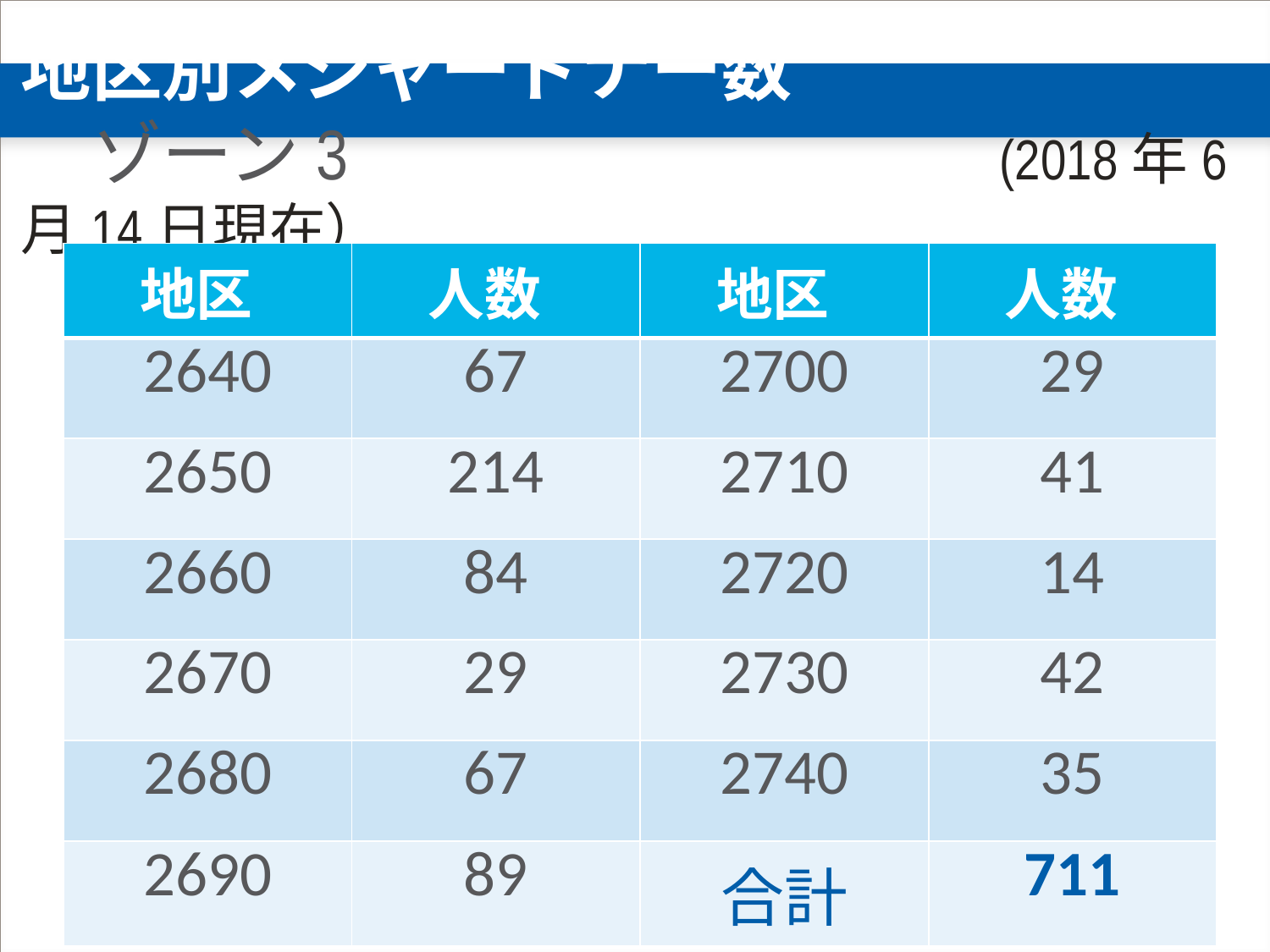

# 地区別メジャードナー数 　ゾーン3　　　　　　　　　(2018年6月14日現在）
| 地区 | 人数 | 地区 | 人数 |
| --- | --- | --- | --- |
| 2640 | 67 | 2700 | 29 |
| 2650 | 214 | 2710 | 41 |
| 2660 | 84 | 2720 | 14 |
| 2670 | 29 | 2730 | 42 |
| 2680 | 67 | 2740 | 35 |
| 2690 | 89 | 合計 | 711 |